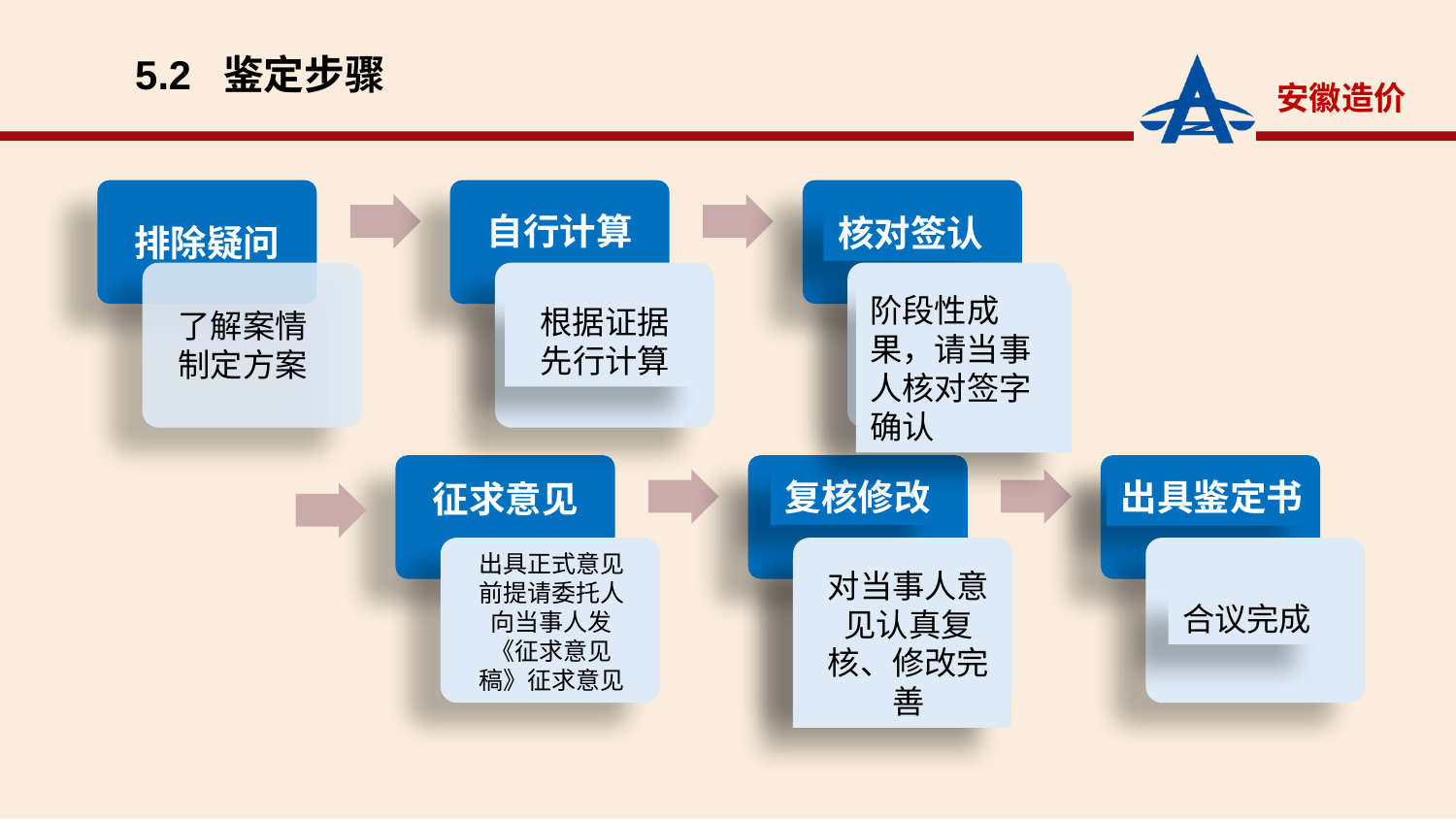

5.2  鉴定步骤
排除疑问
自行计算

核对签认

了解案情制定方案

根据证据
先行计算

阶段性成果，请当事人核对签字确认
征求意见

复核修改

出具鉴定书

对当事人意见认真复核、修改完善

合议完成
出具正式意见前提请委托人向当事人发《征求意见稿》征求意见